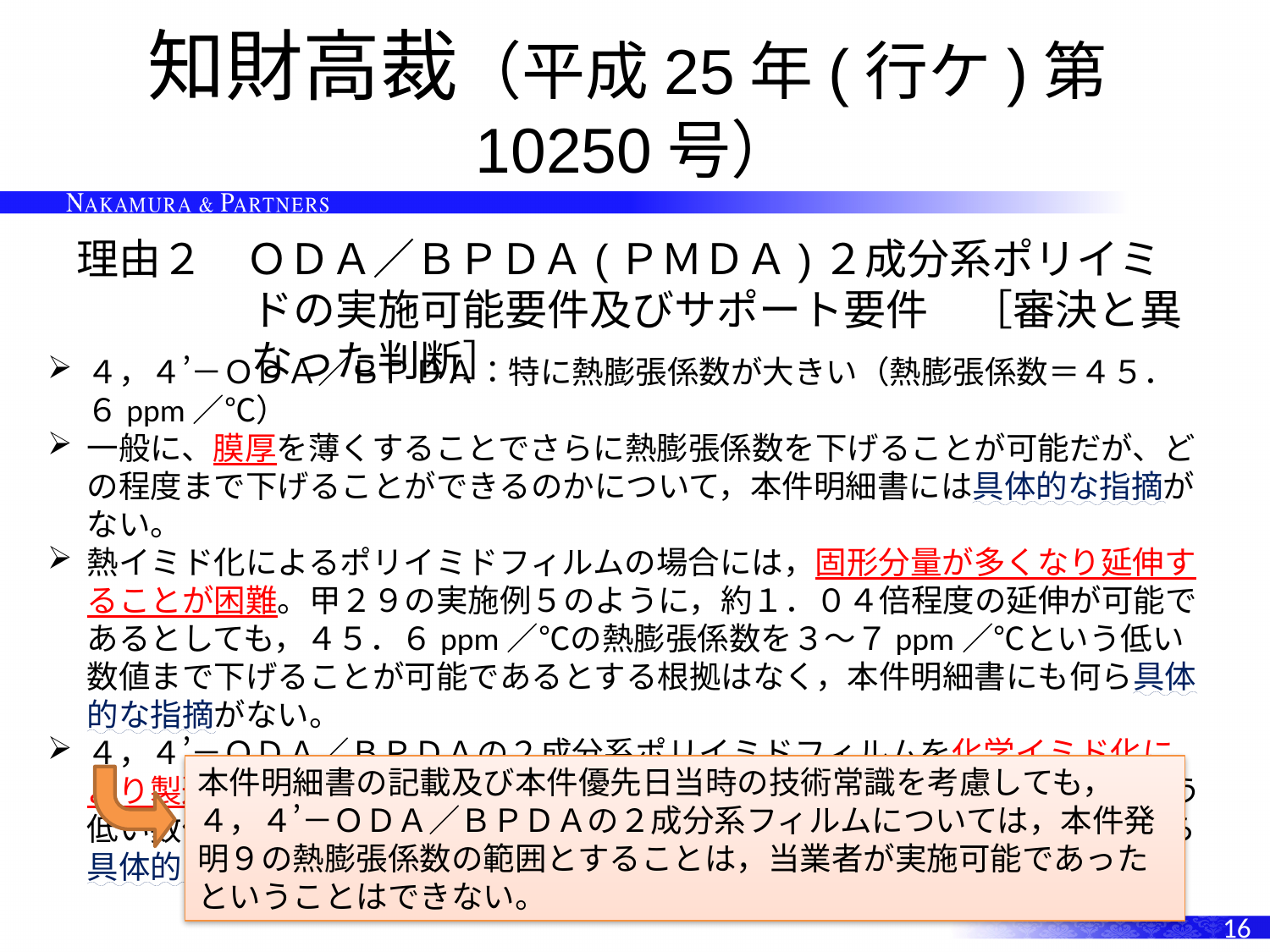

# 知財高裁（平成25年(行ケ)第10250号）
理由２　ＯＤＡ／ＢＰＤＡ(ＰＭＤＡ)２成分系ポリイミドの実施可能要件及びサポート要件　［審決と異なった判断］
４，４’－ＯＤＡ／ＢＰＤＡ：特に熱膨張係数が大きい（熱膨張係数＝４５．６ppm／℃）
一般に、膜厚を薄くすることでさらに熱膨張係数を下げることが可能だが、どの程度まで下げることができるのかについて，本件明細書には具体的な指摘がない。
熱イミド化によるポリイミドフィルムの場合には，固形分量が多くなり延伸することが困難。甲２９の実施例５のように，約１．０４倍程度の延伸が可能であるとしても，４５．６ppm／℃の熱膨張係数を３～７ppm／℃という低い数値まで下げることが可能であるとする根拠はなく，本件明細書にも何ら具体的な指摘がない。
４，４’－ＯＤＡ／ＢＰＤＡの２成分系ポリイミドフィルムを化学イミド化により製造して，膜厚や延伸倍率等を調節したとしても，３～７ppm／℃という低い数値まで下げることが可能であるとする根拠はなく，本件明細書にも何ら具体的な指摘がない。
本件明細書の記載及び本件優先日当時の技術常識を考慮しても，４，４’－ＯＤＡ／ＢＰＤＡの２成分系フィルムについては，本件発明９の熱膨張係数の範囲とすることは，当業者が実施可能であったということはできない。

16